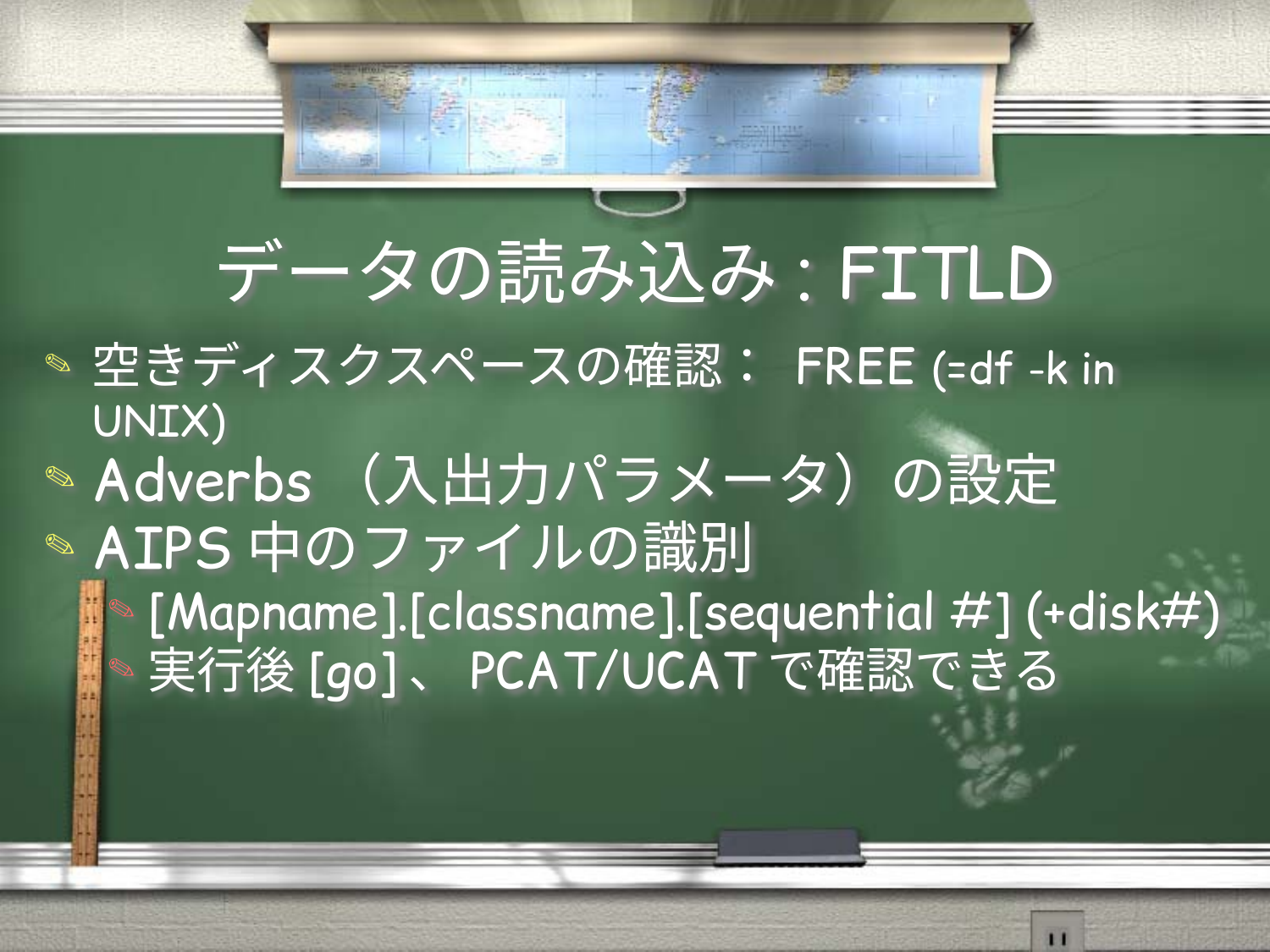

# データの読み込み: FITLD
空きディスクスペースの確認： FREE (=df -k in UNIX)
Adverbs（入出力パラメータ）の設定
AIPS中のファイルの識別
[Mapname].[classname].[sequential #] (+disk#)
実行後[go]、PCAT/UCATで確認できる